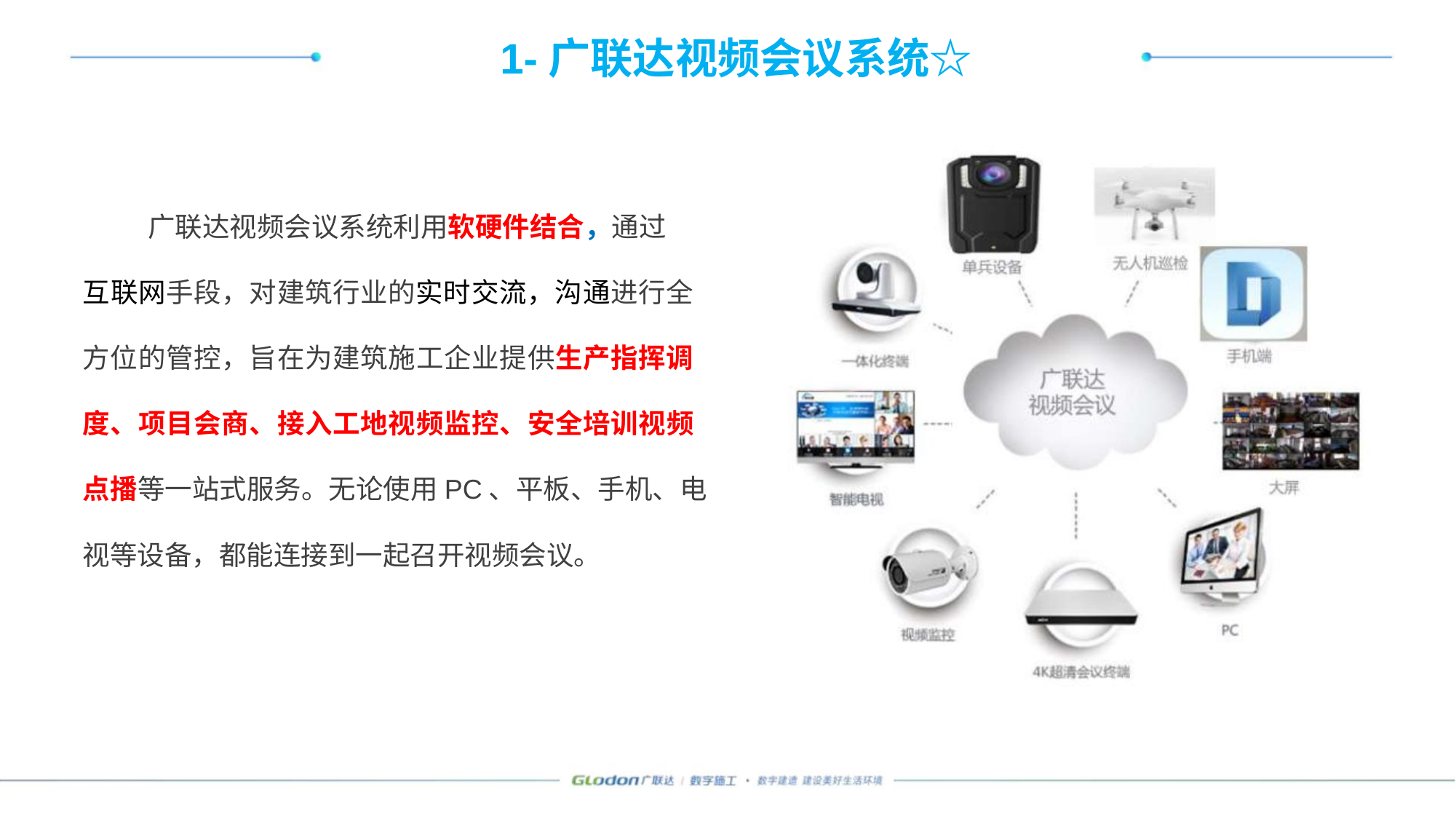

1-广联达视频会议系统☆
广联达视频会议系统利用软硬件结合，通过
互联网手段，对建筑行业的实时交流，沟通进行全
方位的管控，旨在为建筑施工企业提供生产指挥调
度、项目会商、接入工地视频监控、安全培训视频
点播等一站式服务。无论使用PC、平板、手机、电
视等设备，都能连接到一起召开视频会议。